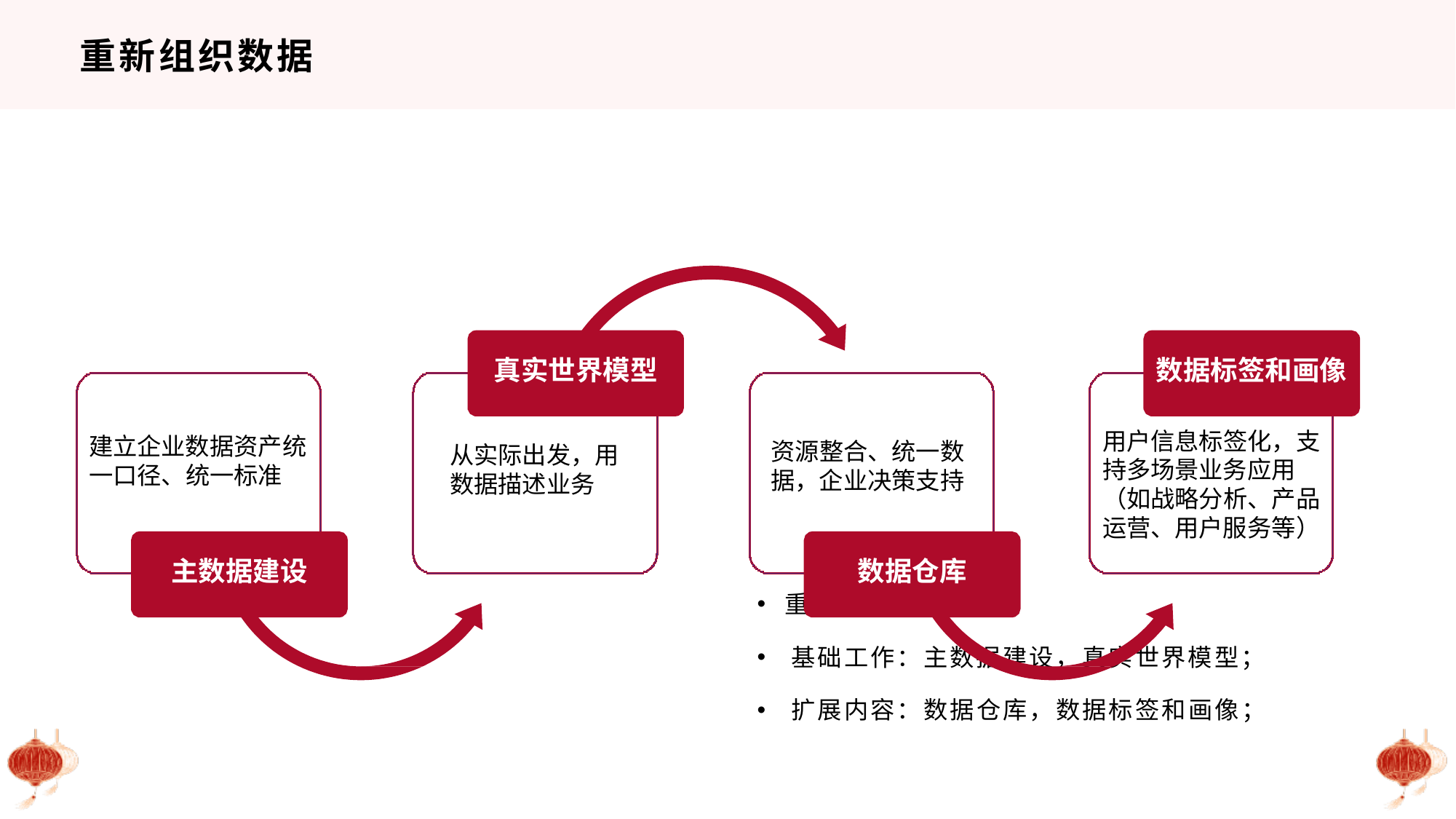

# 重新组织数据

真实世界模型
数据标签和画像

用户信息标签化，支 持多场景业务应用
（如战略分析、产品 运营、用户服务等）
建立企业数据资产统 一口径、统一标准
资源整合、统一数 据，企业决策支持
从实际出发，用 数据描述业务

主数据建设
数据仓库
重新组织数据包括：
基础工作：主数据建设，真实世界模型；
扩展内容：数据仓库，数据标签和画像；